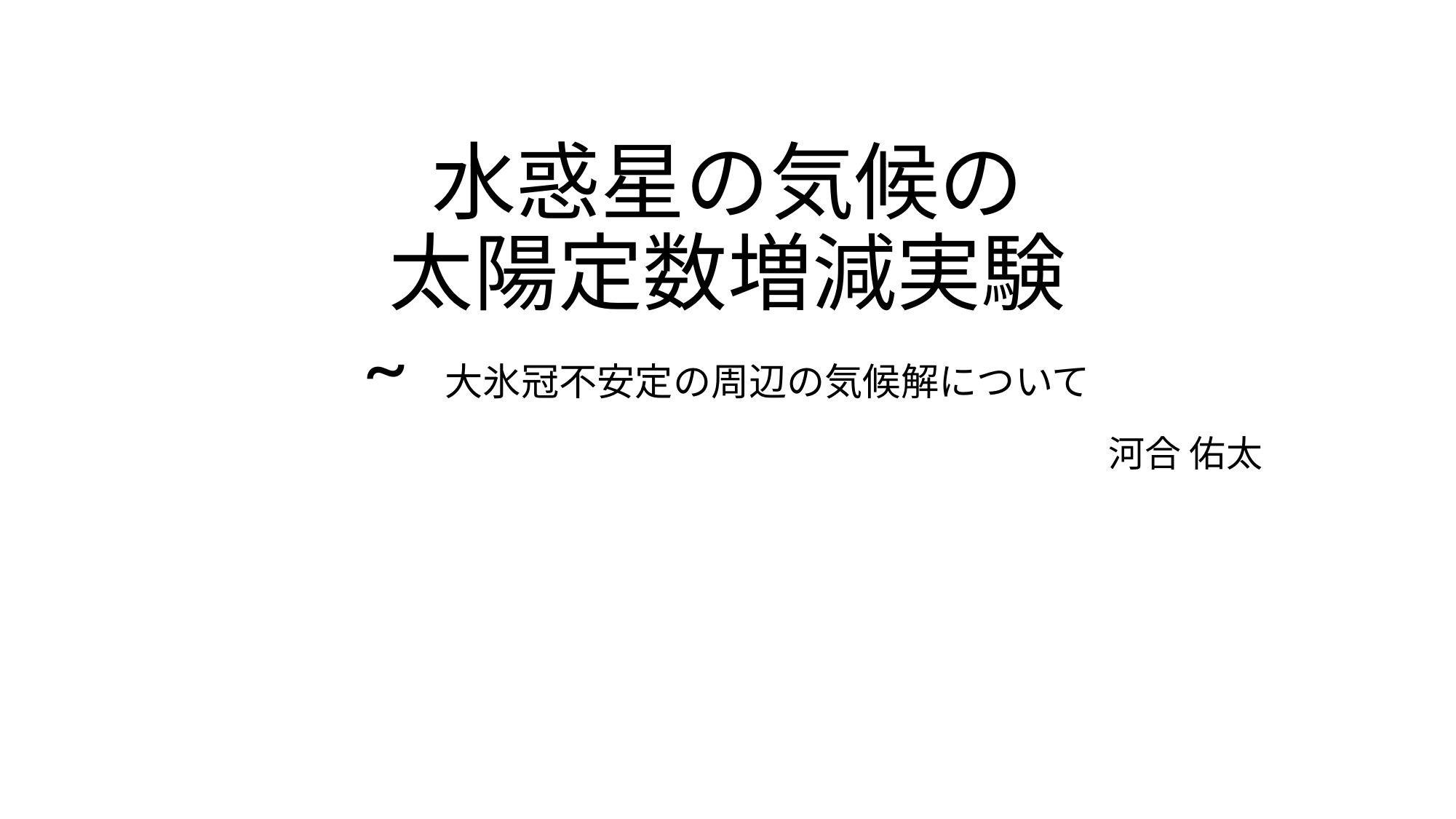

# 水惑星の気候の 太陽定数増減実験 ~ 大氷冠不安定の周辺の気候解について
河合 佑太